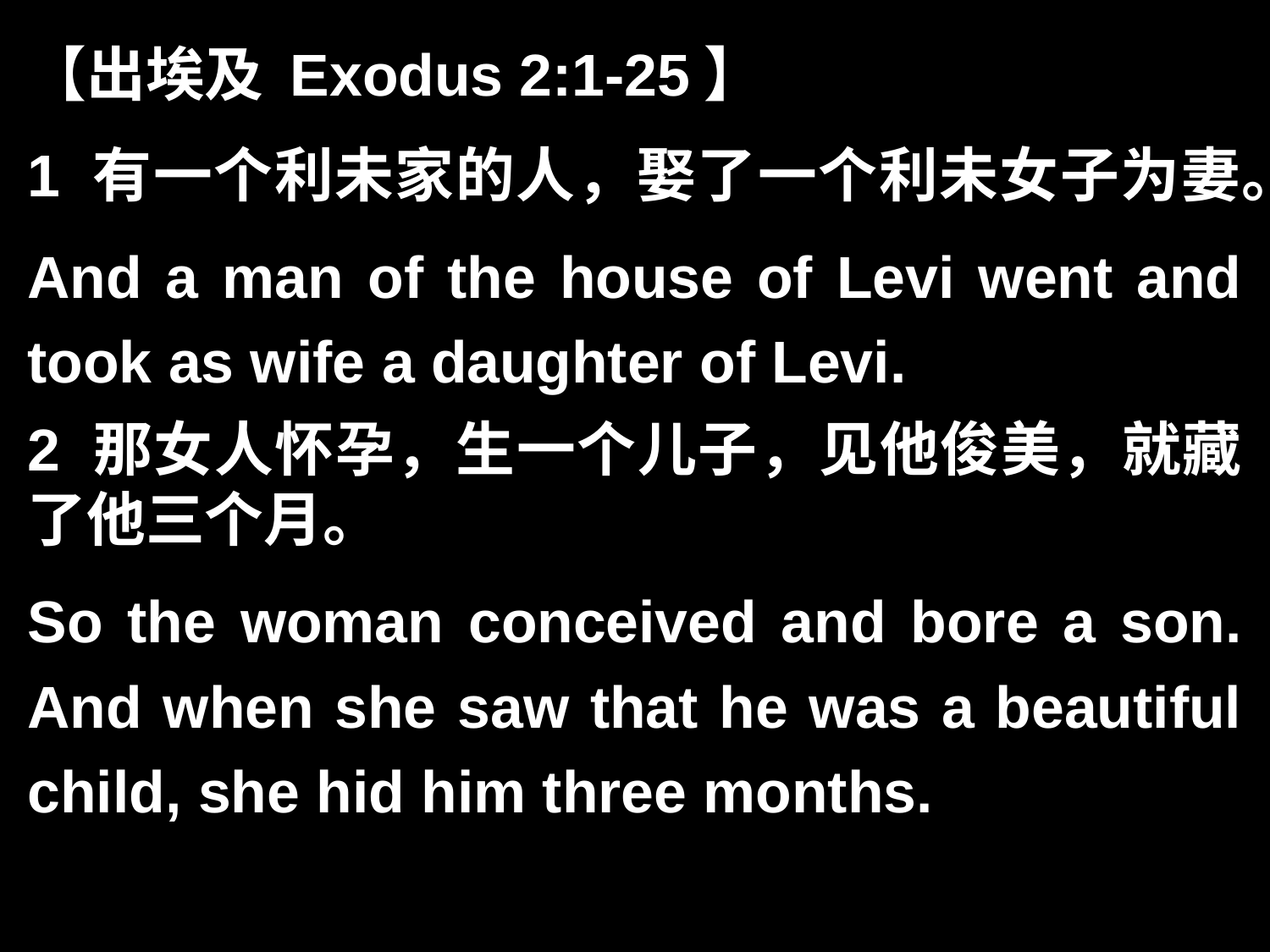

【出埃及 Exodus 2:1-25】
1 有一个利未家的人，娶了一个利未女子为妻。
And a man of the house of Levi went and took as wife a daughter of Levi.
2 那女人怀孕，生一个儿子，见他俊美，就藏了他三个月。
So the woman conceived and bore a son. And when she saw that he was a beautiful child, she hid him three months.